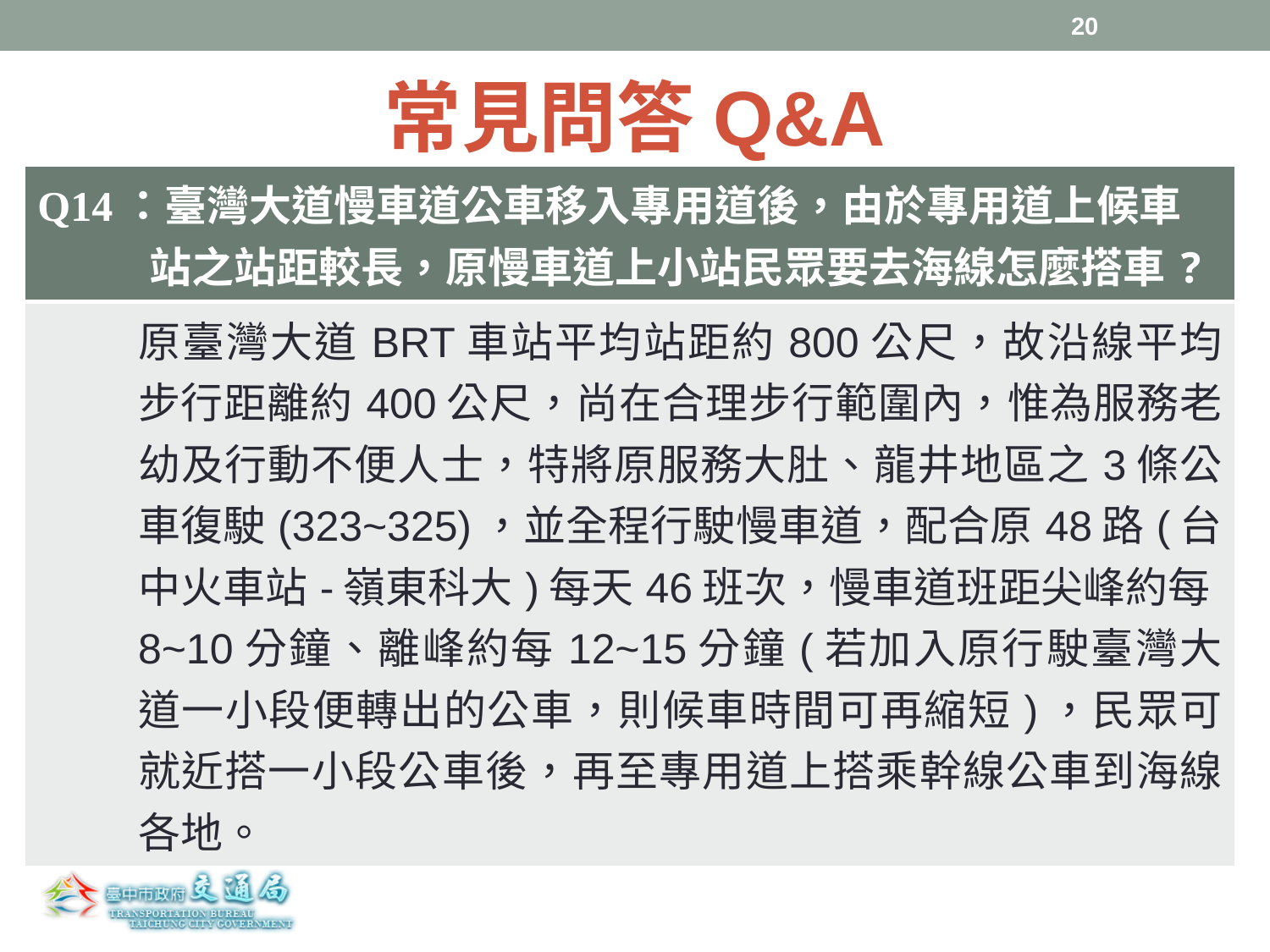

20
# 常見問答Q&A
| Q14：臺灣大道慢車道公車移入專用道後，由於專用道上候車站之站距較長，原慢車道上小站民眾要去海線怎麼搭車? |
| --- |
| 原臺灣大道BRT車站平均站距約800公尺，故沿線平均步行距離約400公尺，尚在合理步行範圍內，惟為服務老幼及行動不便人士，特將原服務大肚、龍井地區之3條公車復駛(323~325)，並全程行駛慢車道，配合原48路(台中火車站-嶺東科大)每天46班次，慢車道班距尖峰約每8~10分鐘、離峰約每12~15分鐘(若加入原行駛臺灣大道一小段便轉出的公車，則候車時間可再縮短)，民眾可就近搭一小段公車後，再至專用道上搭乘幹線公車到海線各地。 |